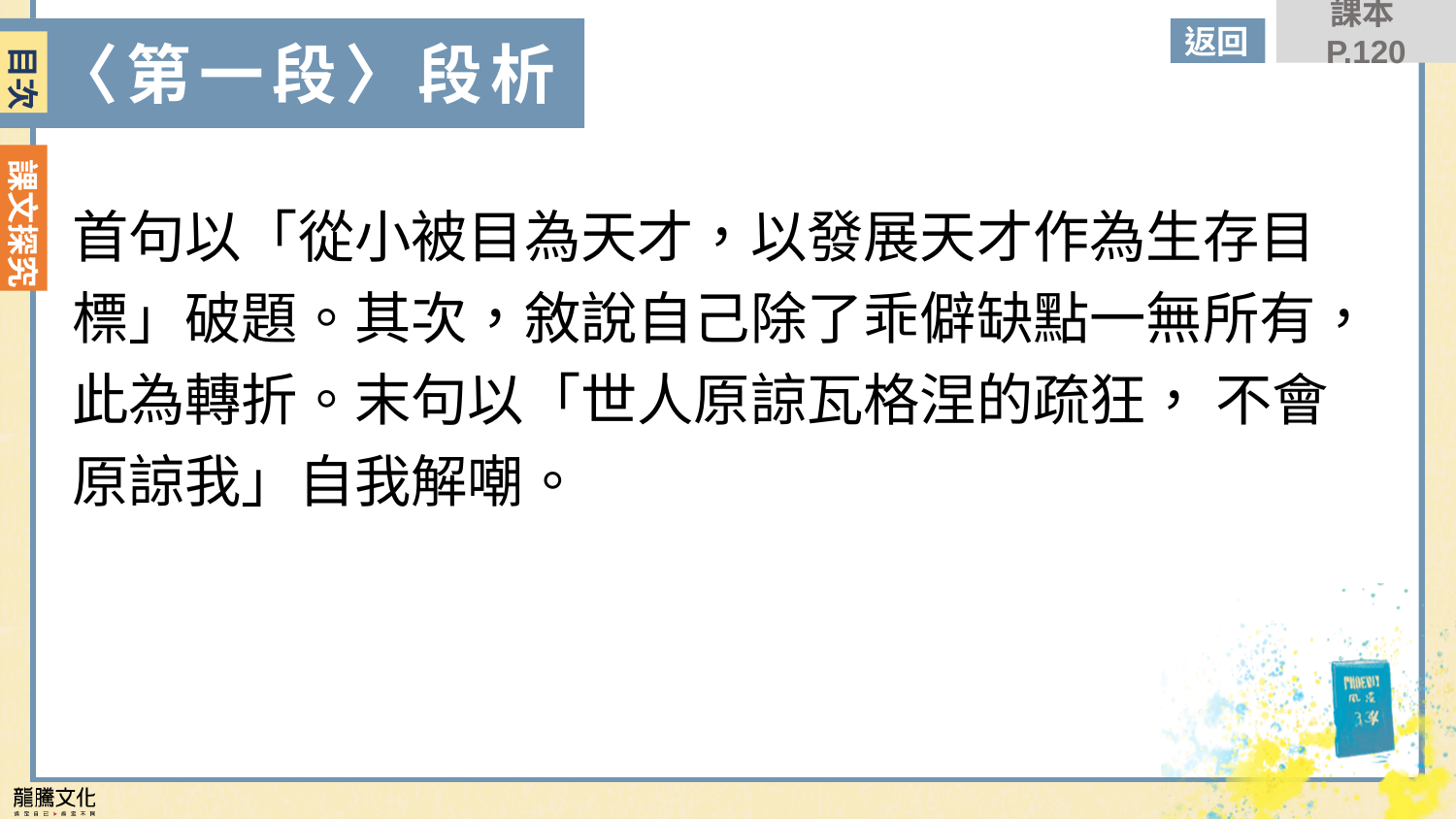

課本P.120
目次

返回
〈第一段〉段析
目次
首句以「從小被目為天才，以發展天才作為生存目標」破題。其次，敘說自己除了乖僻缺點一無所有，此為轉折。末句以「世人原諒瓦格涅的疏狂， 不會原諒我」自我解嘲。